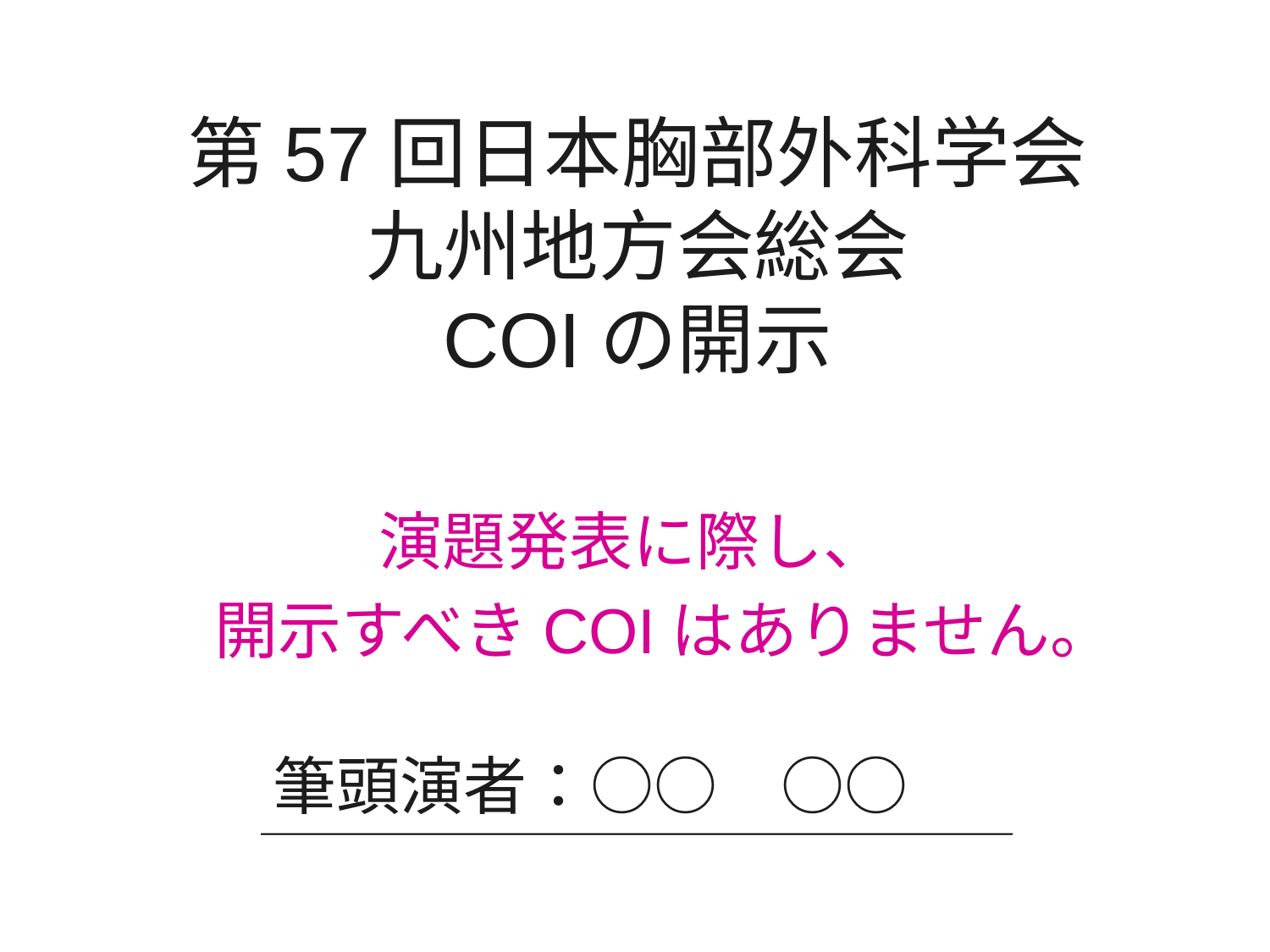

第57回日本胸部外科学会
九州地方会総会
COIの開示
演題発表に際し、
開示すべきCOIはありません。
筆頭演者：○○　○○